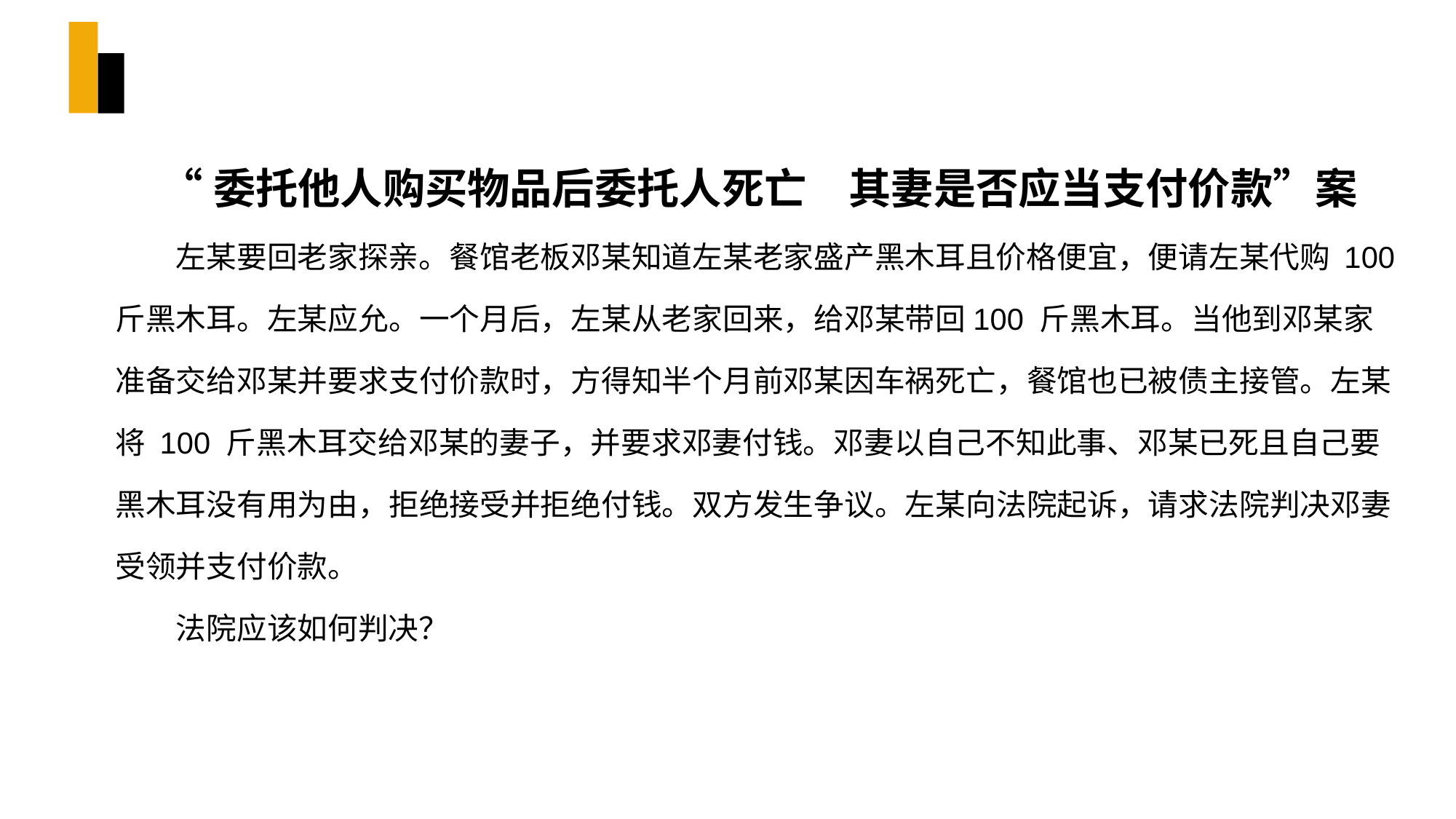

“委托他人购买物品后委托人死亡　其妻是否应当支付价款”案
左某要回老家探亲。餐馆老板邓某知道左某老家盛产黑木耳且价格便宜，便请左某代购 100 斤黑木耳。左某应允。一个月后，左某从老家回来，给邓某带回100 斤黑木耳。当他到邓某家准备交给邓某并要求支付价款时，方得知半个月前邓某因车祸死亡，餐馆也已被债主接管。左某将 100 斤黑木耳交给邓某的妻子，并要求邓妻付钱。邓妻以自己不知此事、邓某已死且自己要黑木耳没有用为由，拒绝接受并拒绝付钱。双方发生争议。左某向法院起诉，请求法院判决邓妻受领并支付价款。
法院应该如何判决？